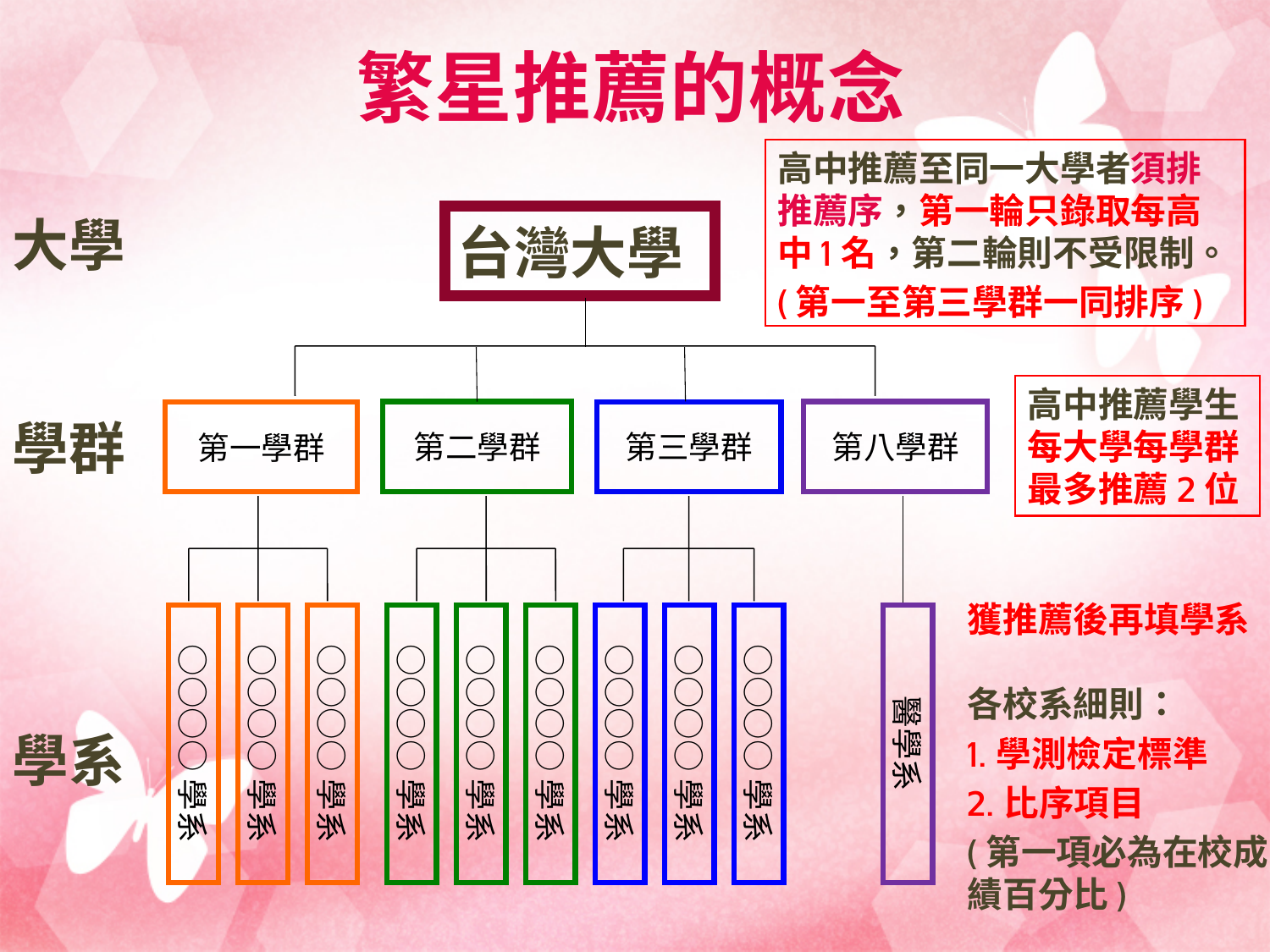

# 繁星推薦的概念
高中推薦至同一大學者須排推薦序，第一輪只錄取每高中1名，第二輪則不受限制。
(第一至第三學群一同排序)
大學
台灣大學

高中推薦學生每大學每學群最多推薦2位
第二學群
第八學群
第三學群
第一學群
學群

獲推薦後再填學系

○○○○學系
○○○○學系
○○○○學系
○○○○學系
○○○○學系
○○○○學系
○○○○學系
○○○○學系
○○○○學系
醫學系
各校系細則：
1.學測檢定標準
2.比序項目
(第一項必為在校成績百分比)

學系